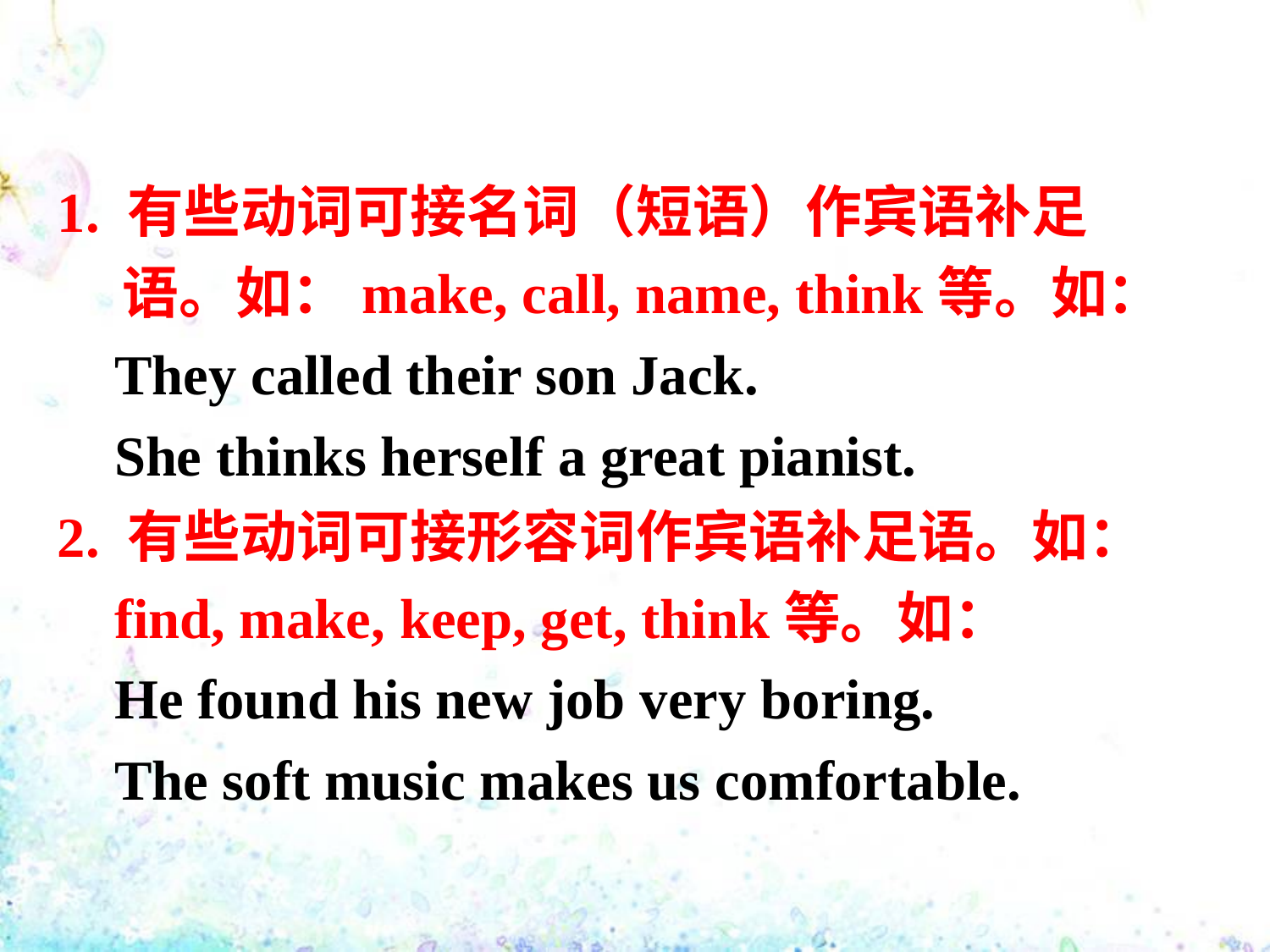

1. 有些动词可接名词（短语）作宾语补足
    语。如：make, call, name, think等。如：
    They called their son Jack.
    She thinks herself a great pianist.
2. 有些动词可接形容词作宾语补足语。如：
    find, make, keep, get, think等。如：
    He found his new job very boring.
    The soft music makes us comfortable.